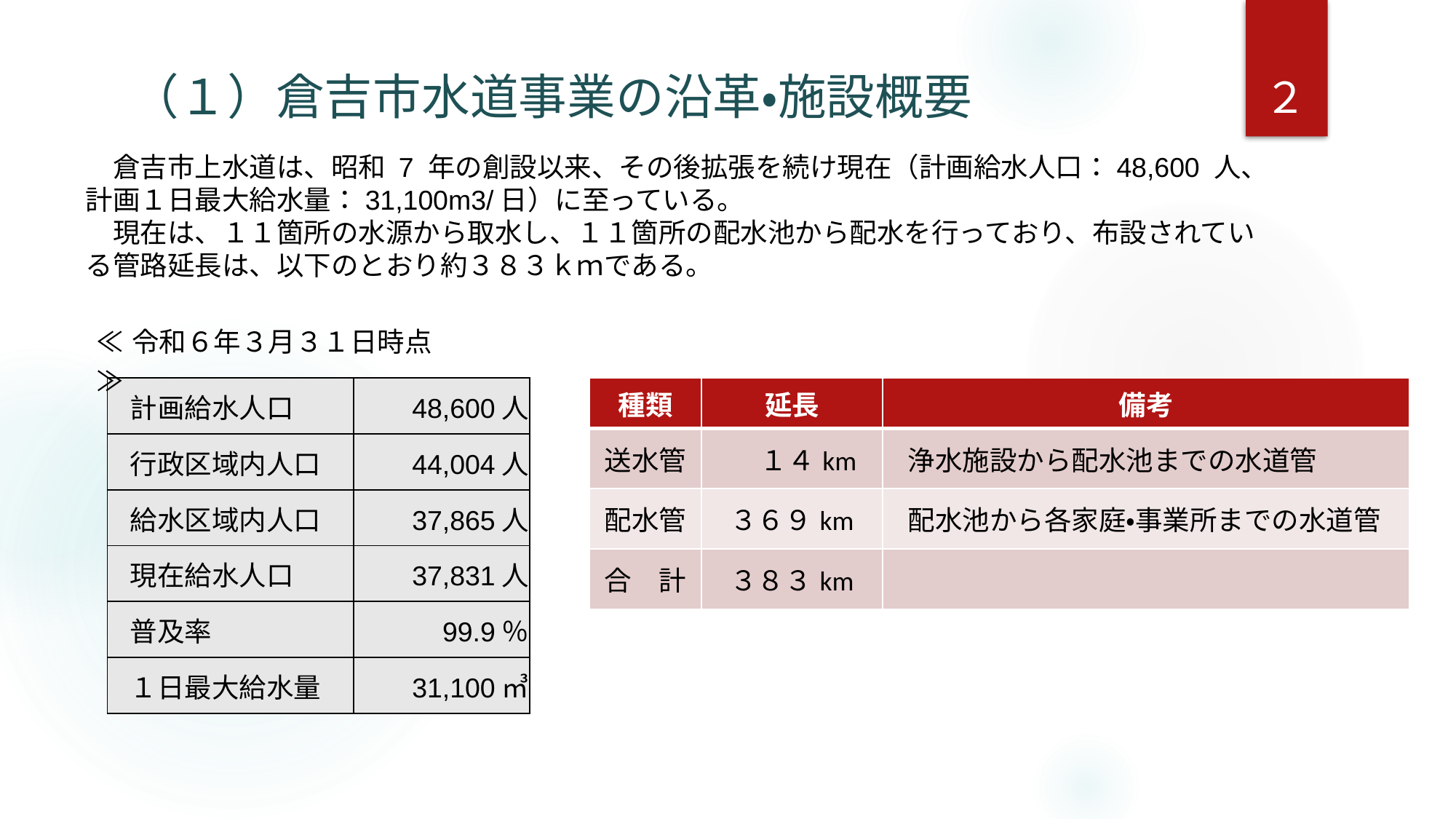

２
（１）倉吉市水道事業の沿革・施設概要
　倉吉市上水道は、昭和 7 年の創設以来、その後拡張を続け現在（計画給水人口：48,600 人、計画１日最大給水量：31,100m3/日）に至っている。
　現在は、１１箇所の水源から取水し、１１箇所の配水池から配水を行っており、布設されている管路延長は、以下のとおり約３８３ｋｍである。

| ≪令和６年３月３１日時点≫ |
| --- |
| 種類 | 延長 | 備考 |
| --- | --- | --- |
| 送水管 | １４km | 浄水施設から配水池までの水道管 |
| 配水管 | ３６９km | 配水池から各家庭・事業所までの水道管 |
| 合　計 | ３８３km |  |
| 計画給水人口 | 48,600人 |
| --- | --- |
| 行政区域内人口 | 44,004人 |
| 給水区域内人口 | 37,865人 |
| 現在給水人口 | 37,831人 |
| 普及率 | 99.9％ |
| １日最大給水量 | 31,100㎥ |